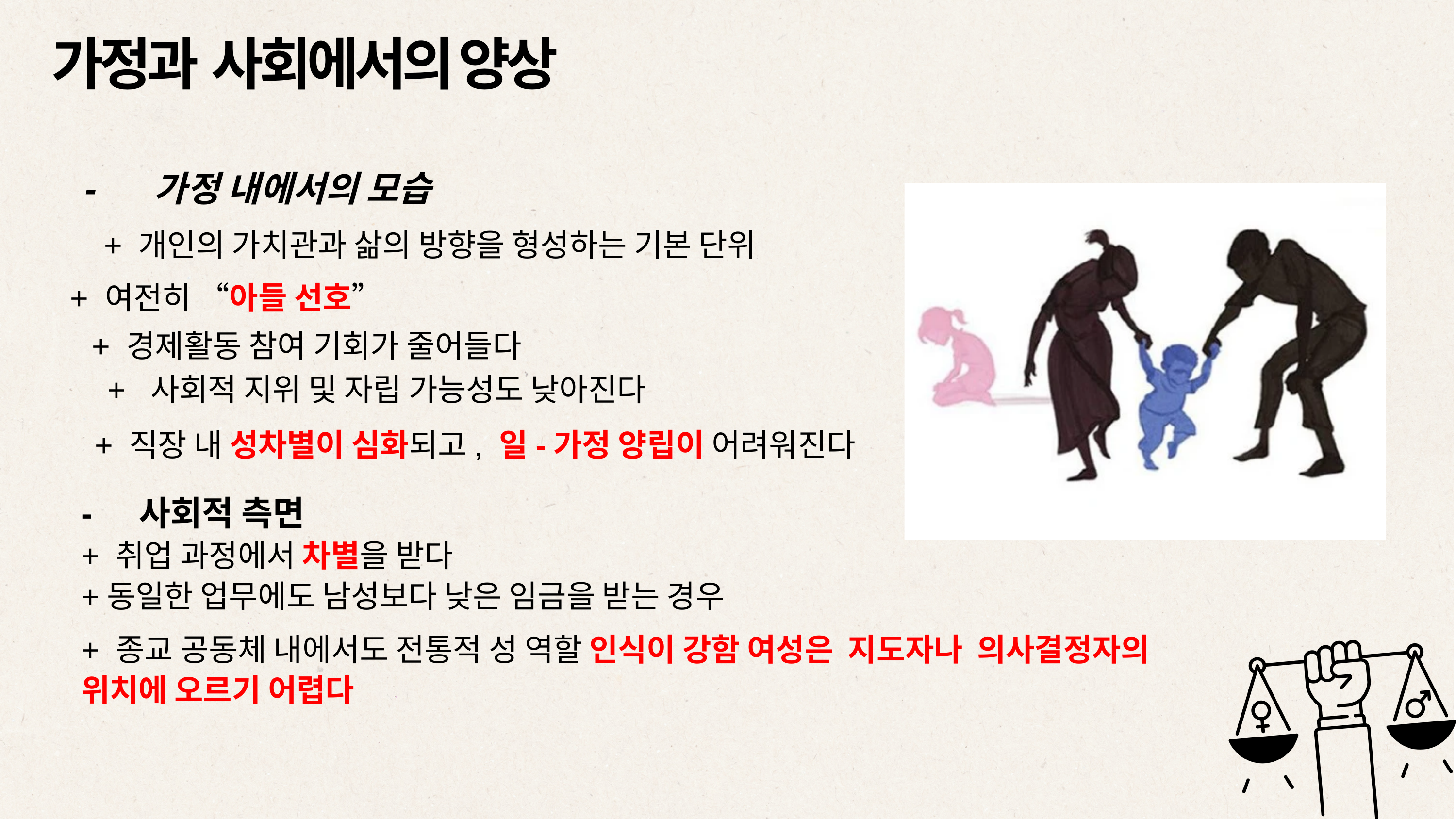

가정과  사회에서의 양상

-     가정 내에서의 모습

+ 개인의 가치관과 삶의 방향을 형성하는 기본 단위
+ 여전히 “아들 선호”
+ 경제활동 참여 기회가 줄어들다
                +  사회적 지위 및 자립 가능성도 낮아진다
+ 직장 내 성차별이 심화되고, 일-가정 양립이 어려워진다
-    사회적 측면
+ 취업 과정에서 차별을 받다
+동일한 업무에도 남성보다 낮은 임금을 받는 경우
+ 종교 공동체 내에서도 전통적 성 역할 인식이 강함 여성은  지도자나  의사결정자의 위치에 오르기 어렵다